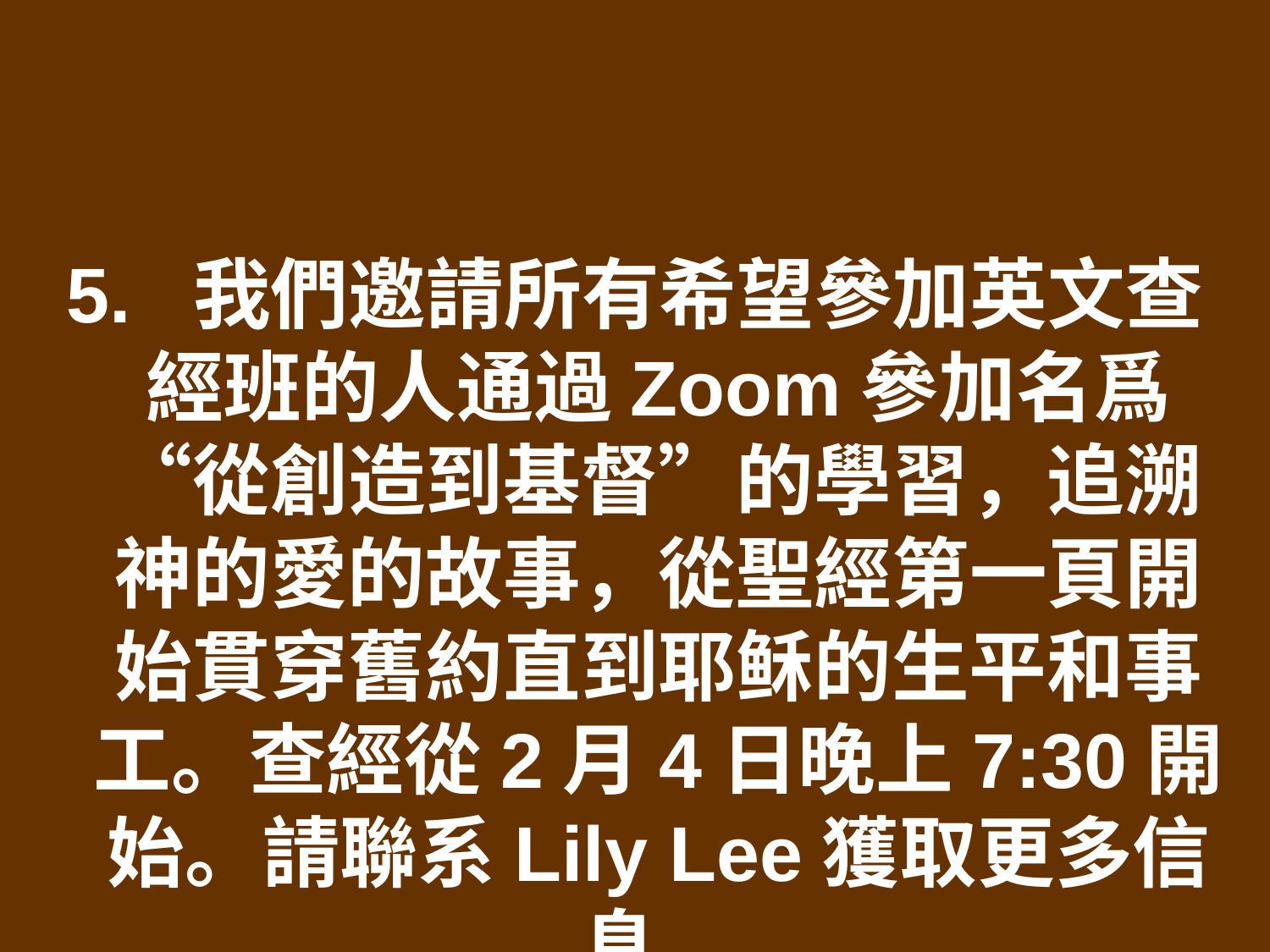

5.  我們邀請所有希望參加英文查經班的人通過Zoom參加名爲“從創造到基督”的學習，追溯神的愛的故事，從聖經第一頁開始貫穿舊約直到耶稣的生平和事工。查經從2月4日晚上7:30開始。請聯系Lily Lee獲取更多信息。